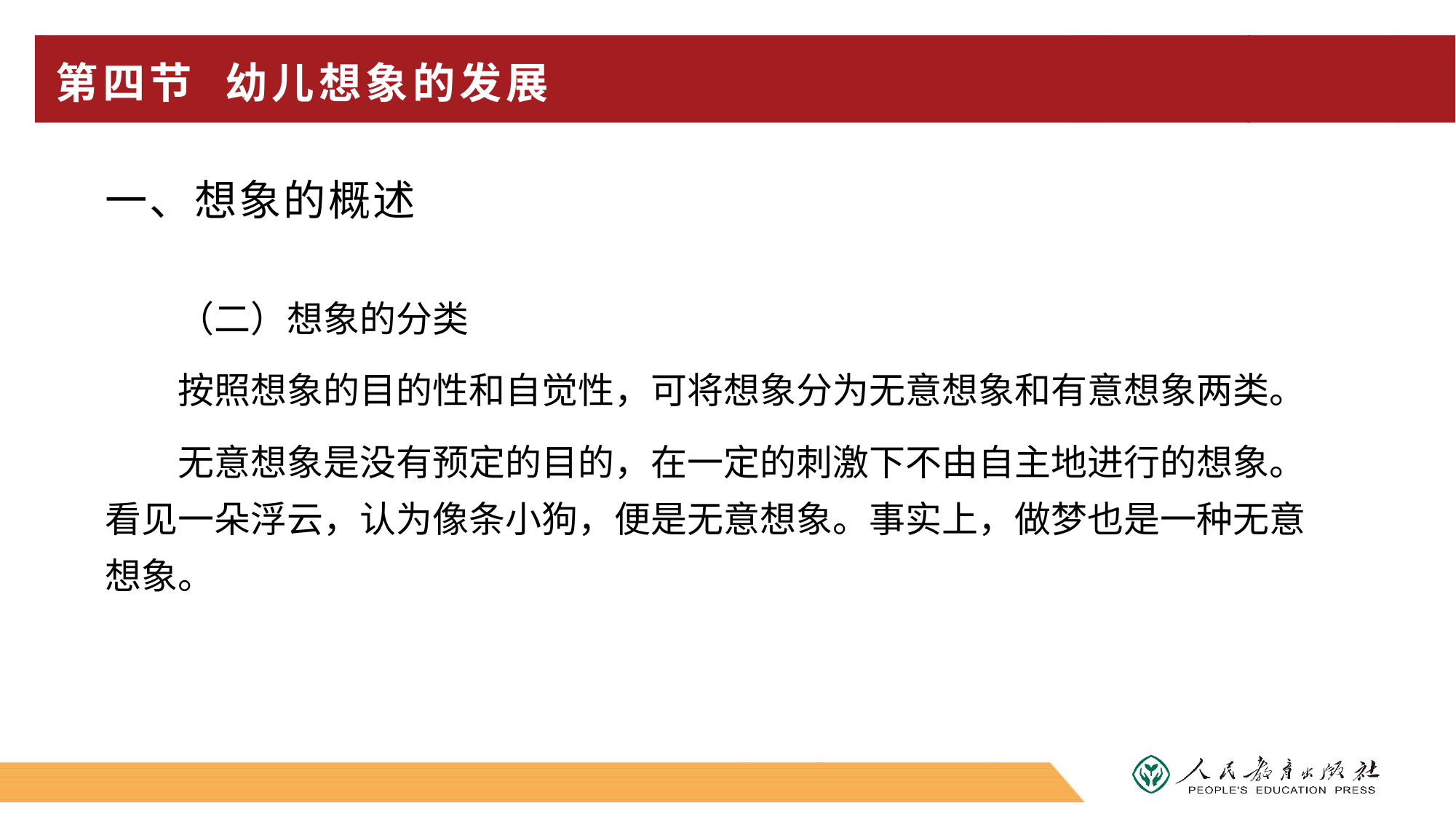

# 第四节  幼儿想象的发展
一、想象的概述
（二）想象的分类
按照想象的目的性和自觉性，可将想象分为无意想象和有意想象两类。
无意想象是没有预定的目的，在一定的刺激下不由自主地进行的想象。看见一朵浮云，认为像条小狗，便是无意想象。事实上，做梦也是一种无意想象。